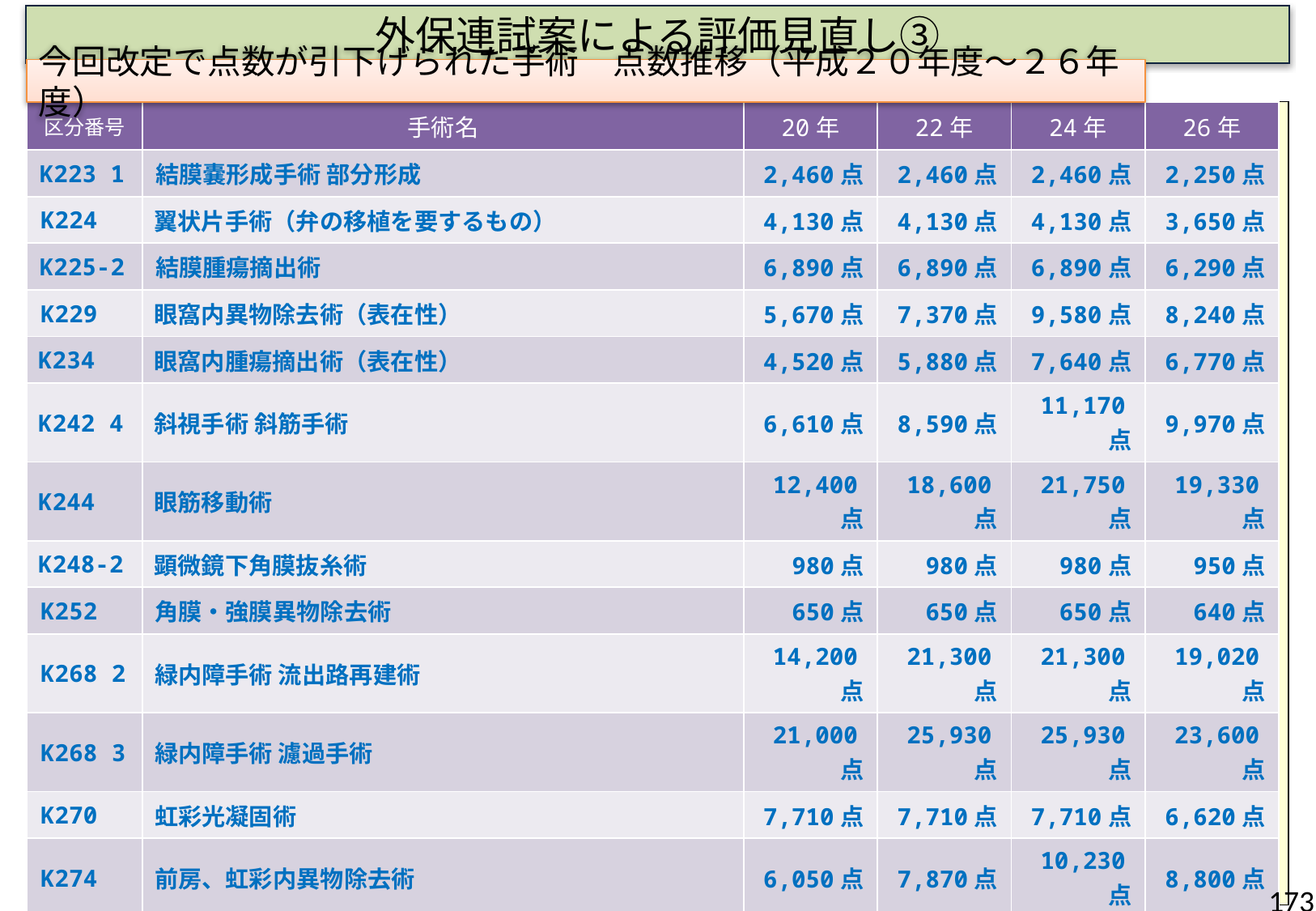

# 外保連試案による評価見直し③
今回改定で点数が引下げられた手術　点数推移（平成２０年度～２６年度）

| 区分番号 | 手術名 | 20年 | 22年 | 24年 | 26年 |
| --- | --- | --- | --- | --- | --- |
| K223 1 | 結膜嚢形成手術 部分形成 | 2,460点 | 2,460点 | 2,460点 | 2,250点 |
| K224 | 翼状片手術（弁の移植を要するもの） | 4,130点 | 4,130点 | 4,130点 | 3,650点 |
| K225-2 | 結膜腫瘍摘出術 | 6,890点 | 6,890点 | 6,890点 | 6,290点 |
| K229 | 眼窩内異物除去術（表在性） | 5,670点 | 7,370点 | 9,580点 | 8,240点 |
| K234 | 眼窩内腫瘍摘出術（表在性） | 4,520点 | 5,880点 | 7,640点 | 6,770点 |
| K242 4 | 斜視手術 斜筋手術 | 6,610点 | 8,590点 | 11,170点 | 9,970点 |
| K244 | 眼筋移動術 | 12,400点 | 18,600点 | 21,750点 | 19,330点 |
| K248-2 | 顕微鏡下角膜抜糸術 | 980点 | 980点 | 980点 | 950点 |
| K252 | 角膜・強膜異物除去術 | 650点 | 650点 | 650点 | 640点 |
| K268 2 | 緑内障手術 流出路再建術 | 14,200点 | 21,300点 | 21,300点 | 19,020点 |
| K268 3 | 緑内障手術 濾過手術 | 21,000点 | 25,930点 | 25,930点 | 23,600点 |
| K270 | 虹彩光凝固術 | 7,710点 | 7,710点 | 7,710点 | 6,620点 |
| K274 | 前房、虹彩内異物除去術 | 6,050点 | 7,870点 | 10,230点 | 8,800点 |
| K276 1 | 網膜光凝固術 通常のもの | 11,200点 | 11,200点 | 11,200点 | 10,020点 |
| K276 2 | 網膜光凝固術 その他特殊なもの | 18,100点 | 18,100点 | 18,100点 | 15,960点 |
| K279 | 硝子体切除術 | 11,000点 | 16,500点 | 16,500点 | 15,560点 |
| K280 1 | 硝子体茎顕微鏡下離断術 網膜付着組織を含むもの | 24,500点 | 36,750点 | 39,970点 | 38,950点 |
| K280 2 | 硝子体茎顕微鏡下離断術 その他のもの | 20,500点 | 30,750点 | 30,750点 | 29,720点 |
173